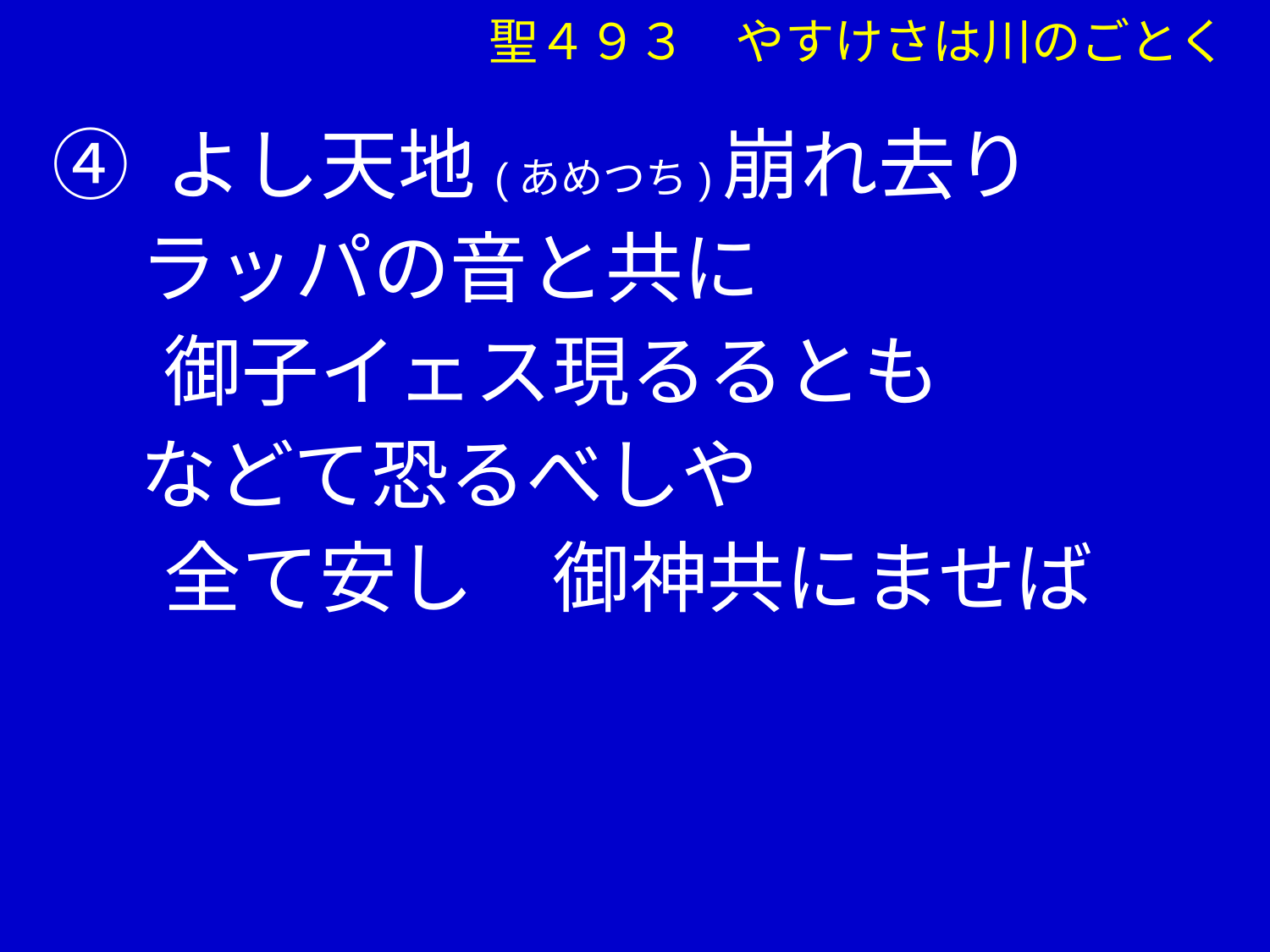

聖４９３　やすけさは川のごとく
④ よし天地(あめつち)崩れ去り
    ラッパの音と共に
　  御子イェス現るるとも
    などて恐るべしや
　  全て安し　御神共にませば